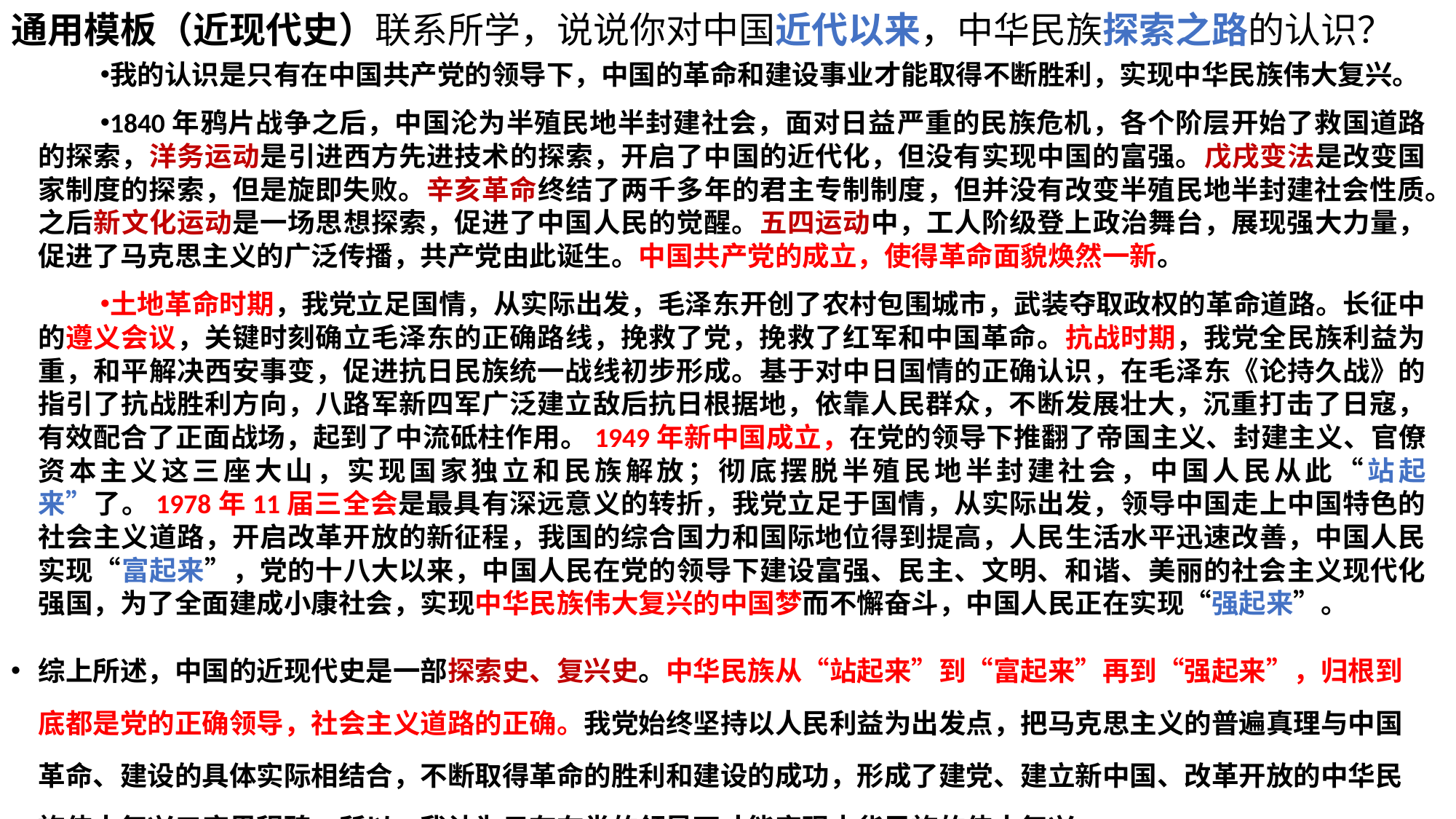

# 通用模板（近现代史）联系所学，说说你对中国近代以来，中华民族探索之路的认识？
我的认识是只有在中国共产党的领导下，中国的革命和建设事业才能取得不断胜利，实现中华民族伟大复兴。
1840年鸦片战争之后，中国沦为半殖民地半封建社会，面对日益严重的民族危机，各个阶层开始了救国道路的探索，洋务运动是引进西方先进技术的探索，开启了中国的近代化，但没有实现中国的富强。戊戌变法是改变国家制度的探索，但是旋即失败。辛亥革命终结了两千多年的君主专制制度，但并没有改变半殖民地半封建社会性质。之后新文化运动是一场思想探索，促进了中国人民的觉醒。五四运动中，工人阶级登上政治舞台，展现强大力量，促进了马克思主义的广泛传播，共产党由此诞生。中国共产党的成立，使得革命面貌焕然一新。
土地革命时期，我党立足国情，从实际出发，毛泽东开创了农村包围城市，武装夺取政权的革命道路。长征中的遵义会议，关键时刻确立毛泽东的正确路线，挽救了党，挽救了红军和中国革命。抗战时期，我党全民族利益为重，和平解决西安事变，促进抗日民族统一战线初步形成。基于对中日国情的正确认识，在毛泽东《论持久战》的指引了抗战胜利方向，八路军新四军广泛建立敌后抗日根据地，依靠人民群众，不断发展壮大，沉重打击了日寇，有效配合了正面战场，起到了中流砥柱作用。1949年新中国成立，在党的领导下推翻了帝国主义、封建主义、官僚资本主义这三座大山，实现国家独立和民族解放；彻底摆脱半殖民地半封建社会，中国人民从此“站起来”了。1978年11届三全会是最具有深远意义的转折，我党立足于国情，从实际出发，领导中国走上中国特色的社会主义道路，开启改革开放的新征程，我国的综合国力和国际地位得到提高，人民生活水平迅速改善，中国人民实现“富起来”，党的十八大以来，中国人民在党的领导下建设富强、民主、文明、和谐、美丽的社会主义现代化强国，为了全面建成小康社会，实现中华民族伟大复兴的中国梦而不懈奋斗，中国人民正在实现“强起来”。
综上所述，中国的近现代史是一部探索史、复兴史。中华民族从“站起来”到“富起来”再到“强起来”，归根到底都是党的正确领导，社会主义道路的正确。我党始终坚持以人民利益为出发点，把马克思主义的普遍真理与中国革命、建设的具体实际相结合，不断取得革命的胜利和建设的成功，形成了建党、建立新中国、改革开放的中华民族伟大复兴三座里程碑。所以，我认为只有在党的领导下才能实现中华民族的伟大复兴。